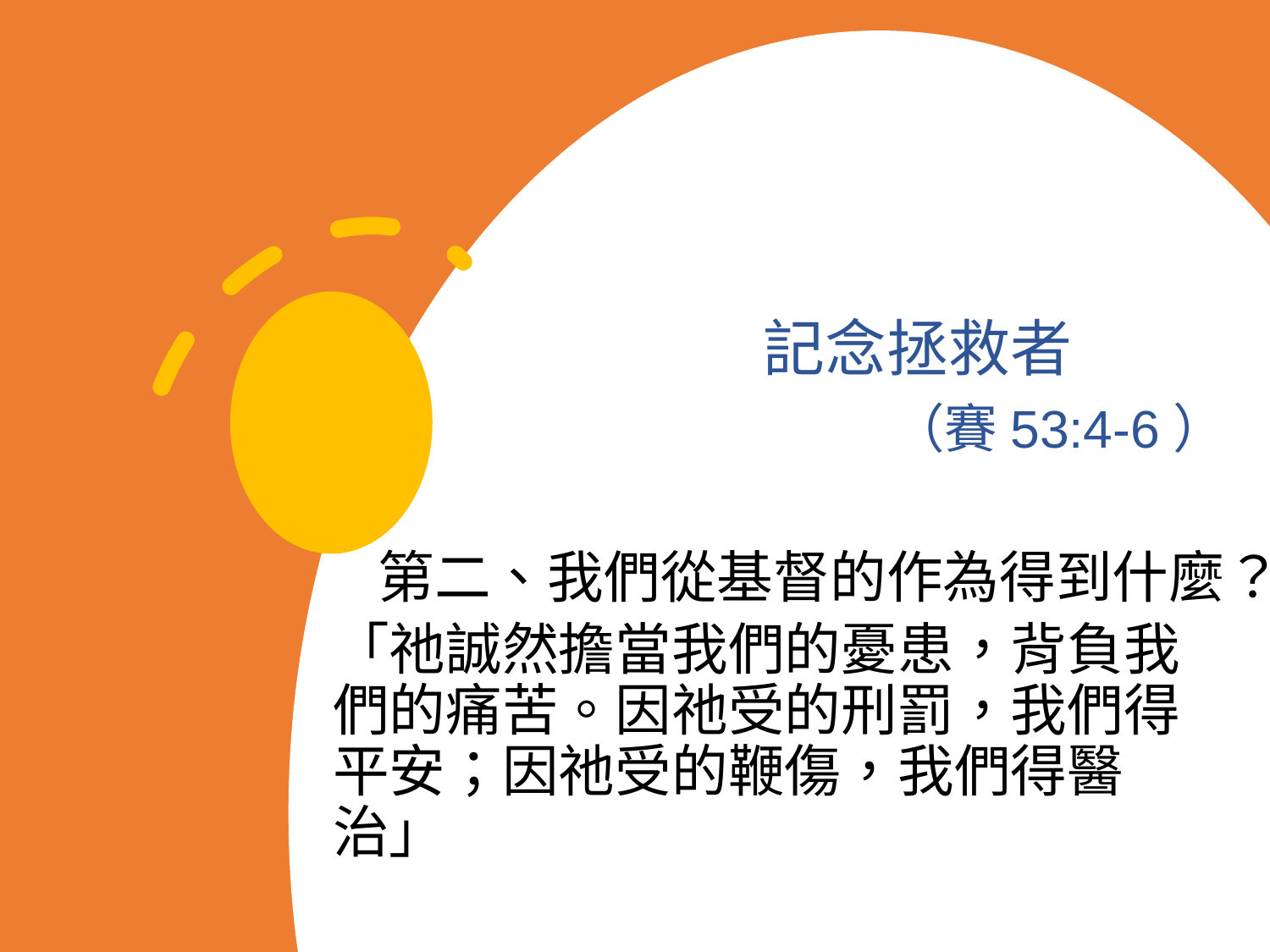

記念拯救者
			      （賽53:4-6）

第二、我們從基督的作為得到什麼？
「祂誠然擔當我們的憂患，背負我們的痛苦。因祂受的刑罰，我們得平安；因祂受的鞭傷，我們得醫治」